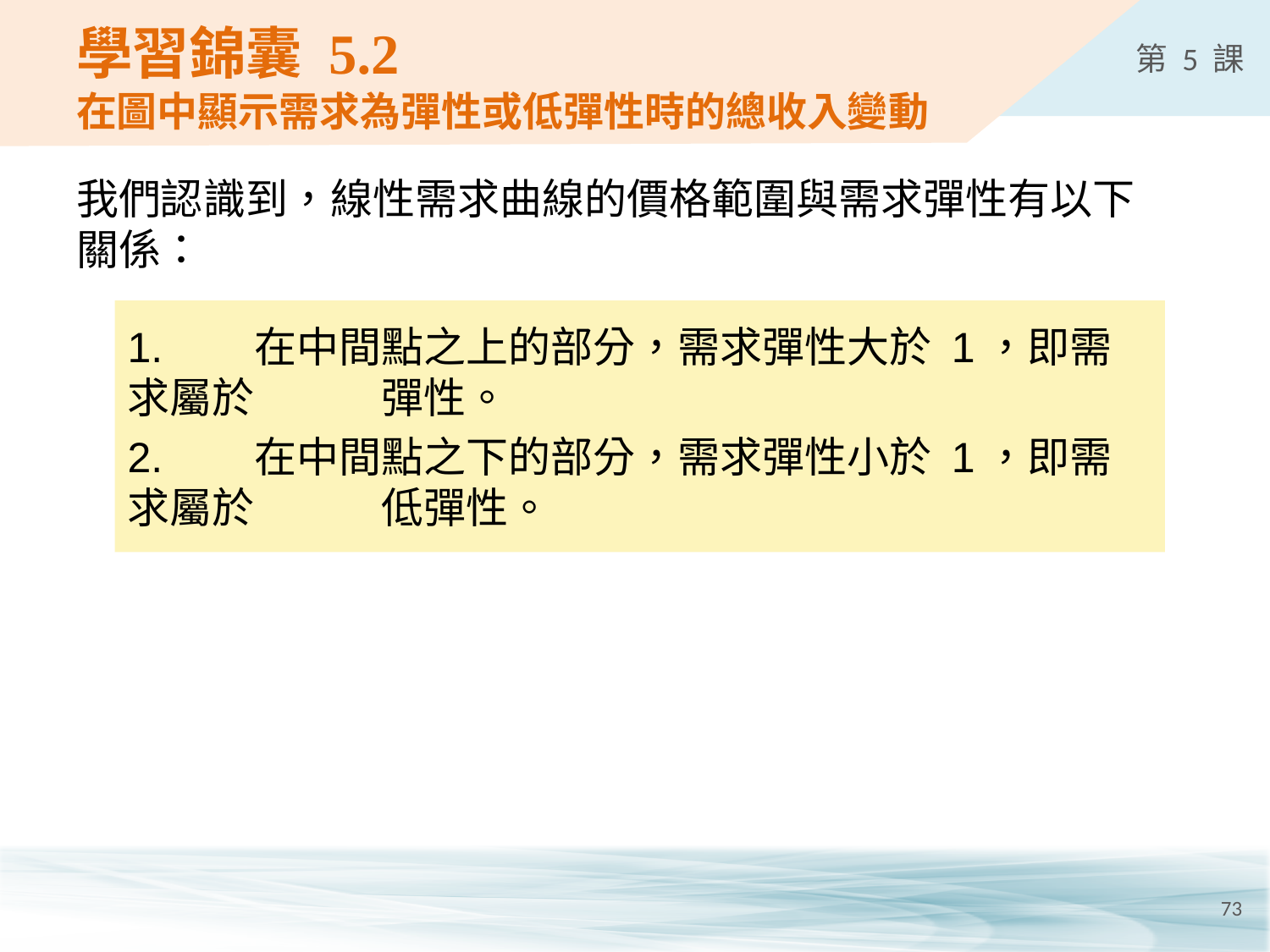

# 學習錦囊 5.2 在圖中顯示需求為彈性或低彈性時的總收入變動
我們認識到，線性需求曲線的價格範圍與需求彈性有以下
關係：
1.	在中間點之上的部分，需求彈性大於 1，即需求屬於	彈性。
2.	在中間點之下的部分，需求彈性小於 1，即需求屬於	低彈性。
73